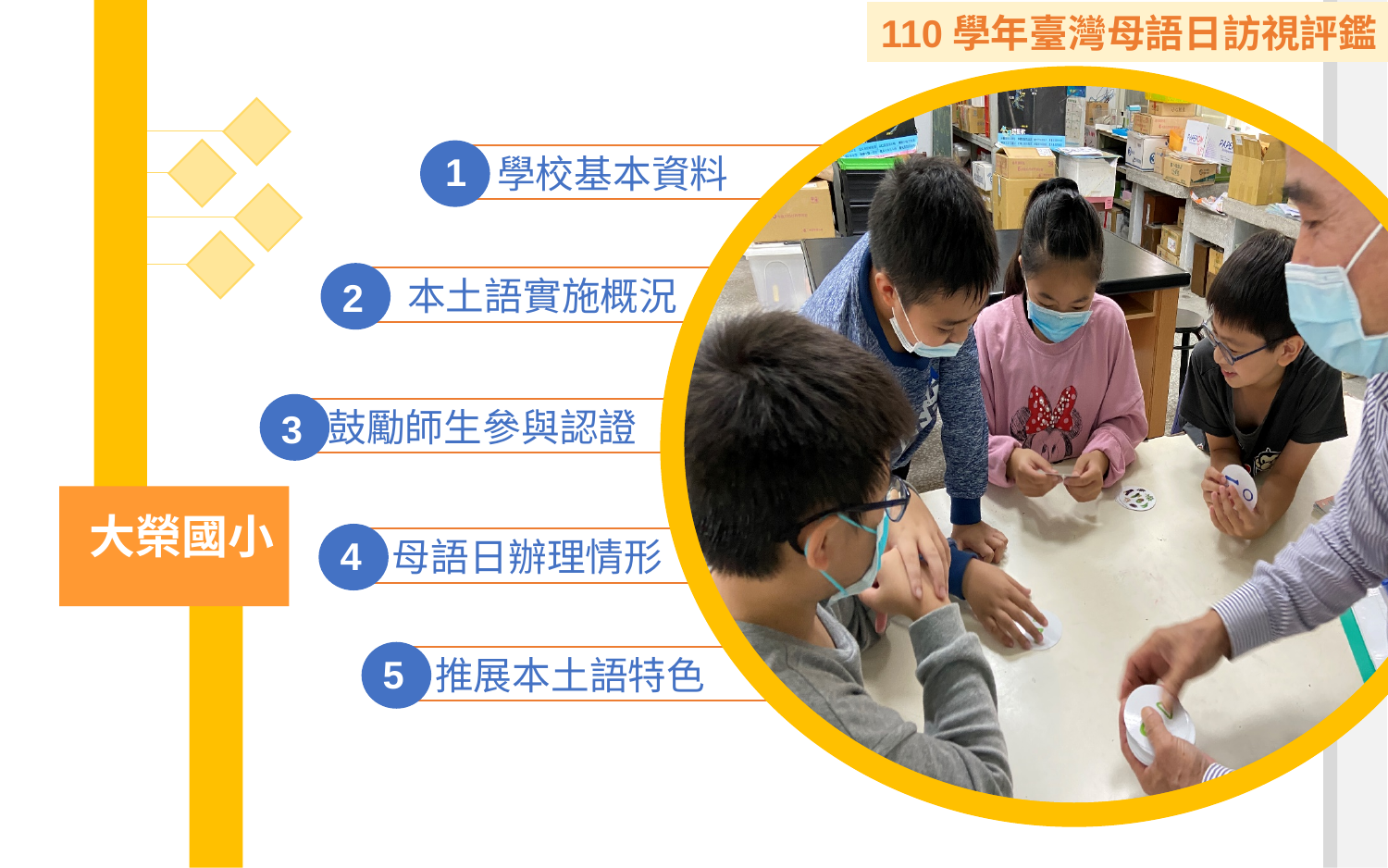

110學年臺灣母語日訪視評鑑

1
        學校基本資料

2
  本土語實施概況

3
       鼓勵師生參與認證

大榮國小

4
母語日辦理情形

5
推展本土語特色